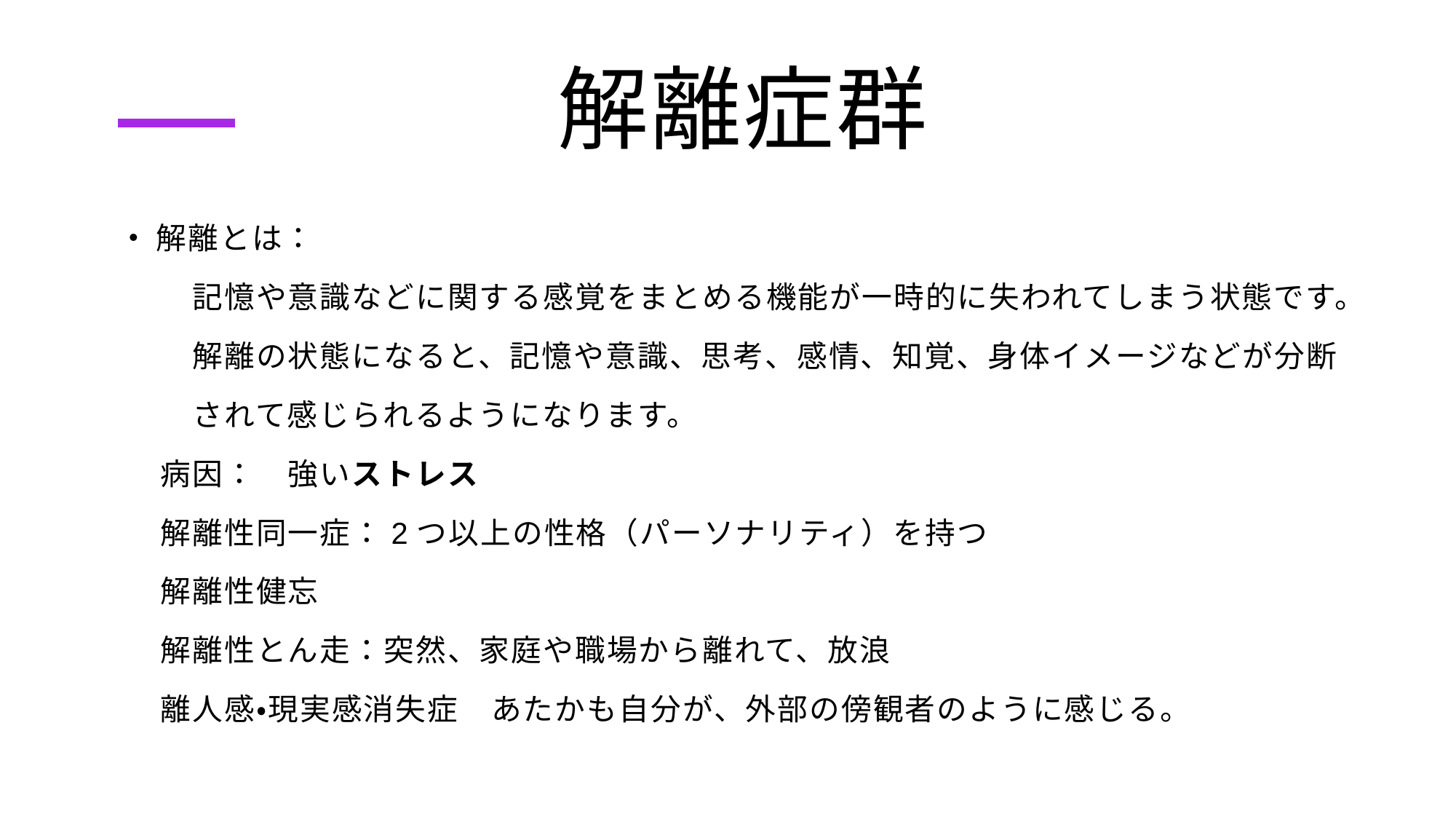

# 解離症群
解離とは：
　　記憶や意識などに関する感覚をまとめる機能が一時的に失われてしまう状態です。
　　解離の状態になると、記憶や意識、思考、感情、知覚、身体イメージなどが分断
　　されて感じられるようになります。
　病因：　強いストレス
　解離性同一症：2つ以上の性格（パーソナリティ）を持つ
　解離性健忘
　解離性とん走：突然、家庭や職場から離れて、放浪
　離人感・現実感消失症　あたかも自分が、外部の傍観者のように感じる。